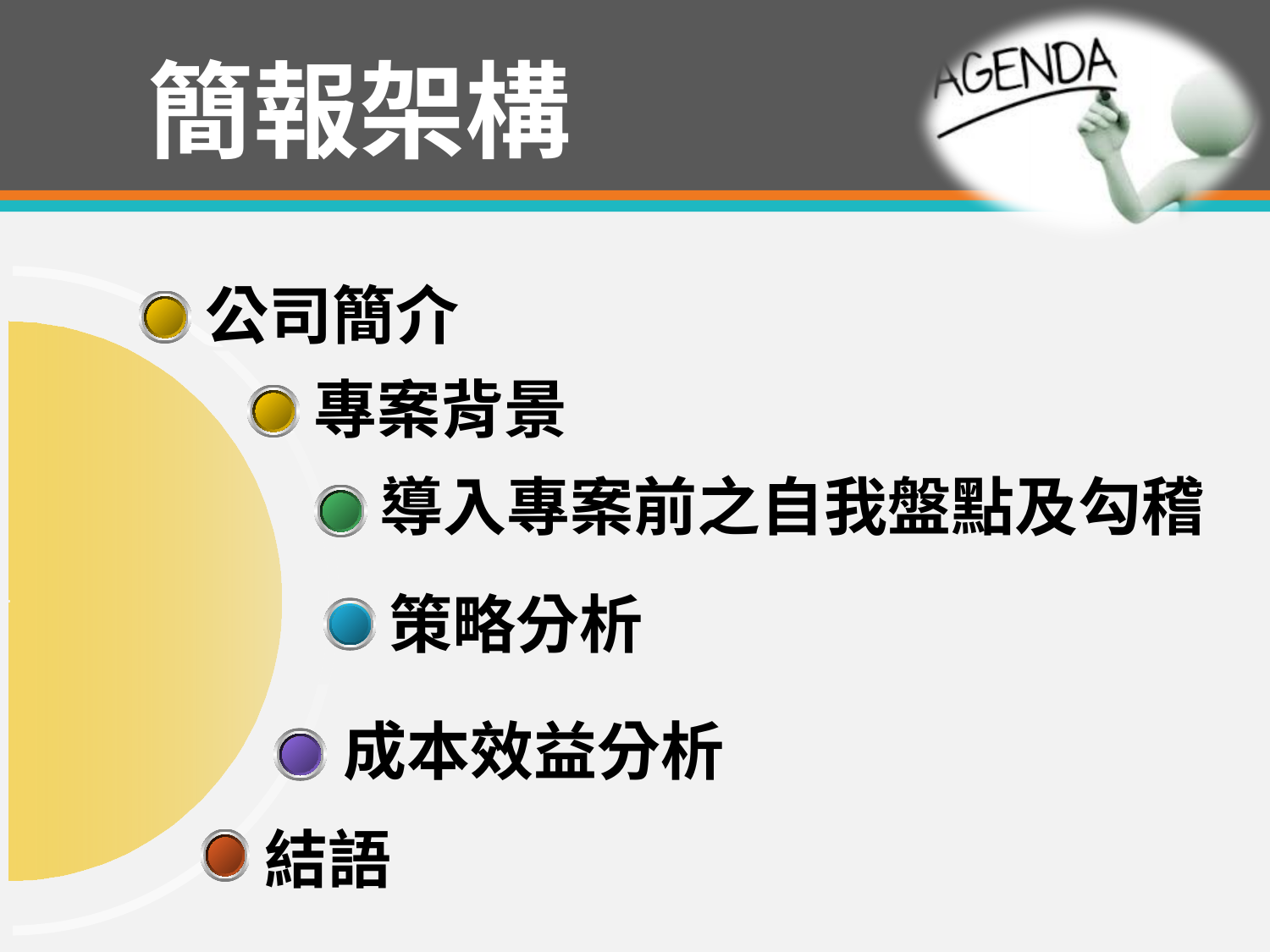

# 簡報架構

公司簡介

專案背景

導入專案前之自我盤點及勾稽

策略分析

成本效益分析

結語